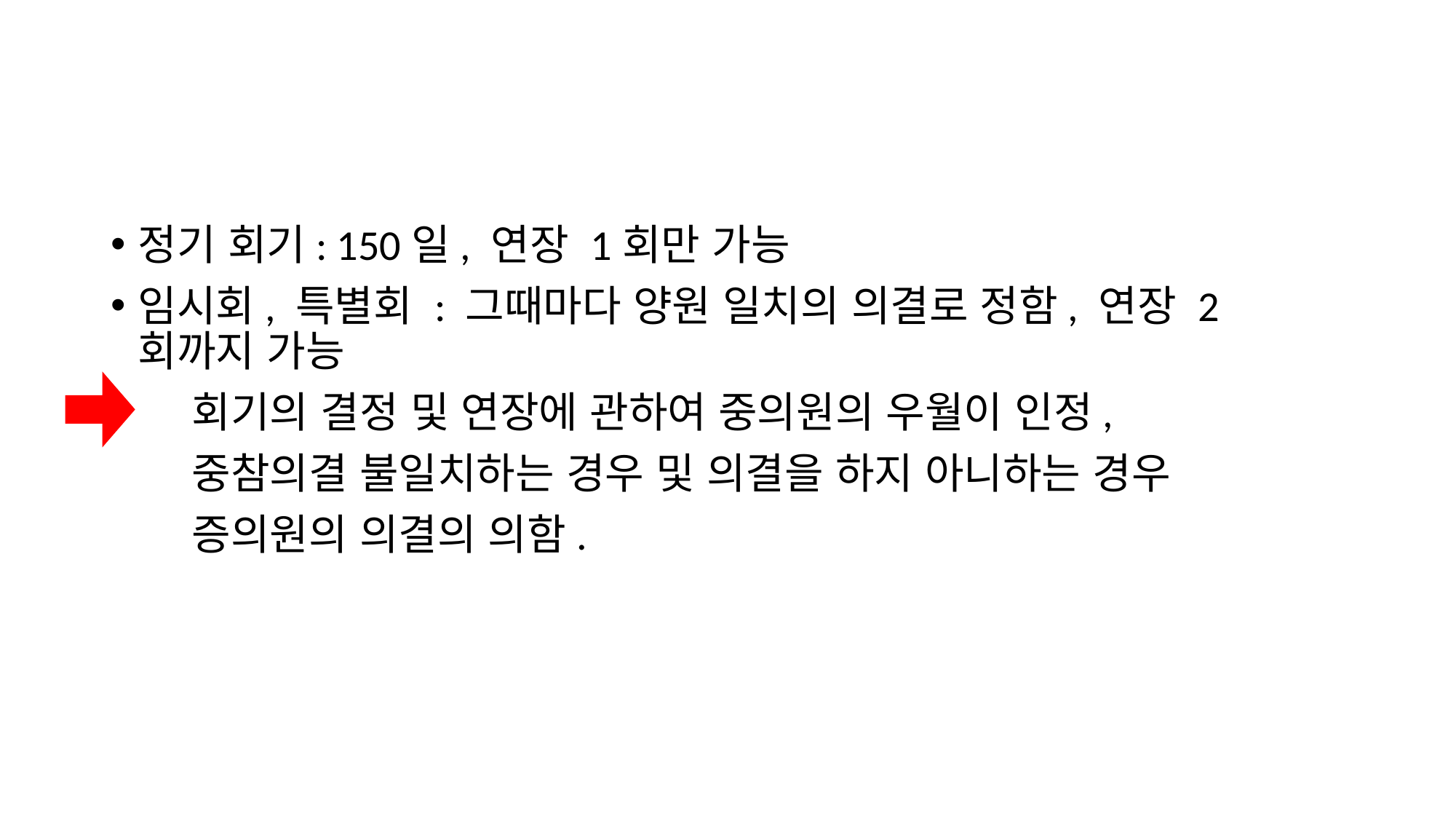

#
정기 회기: 150일, 연장 1회만 가능
임시회, 특별회 : 그때마다 양원 일치의 의결로 정함, 연장 2회까지 가능
      회기의 결정 및 연장에 관하여 중의원의 우월이 인정,
      중참의결 불일치하는 경우 및 의결을 하지 아니하는 경우
      증의원의 의결의 의함.